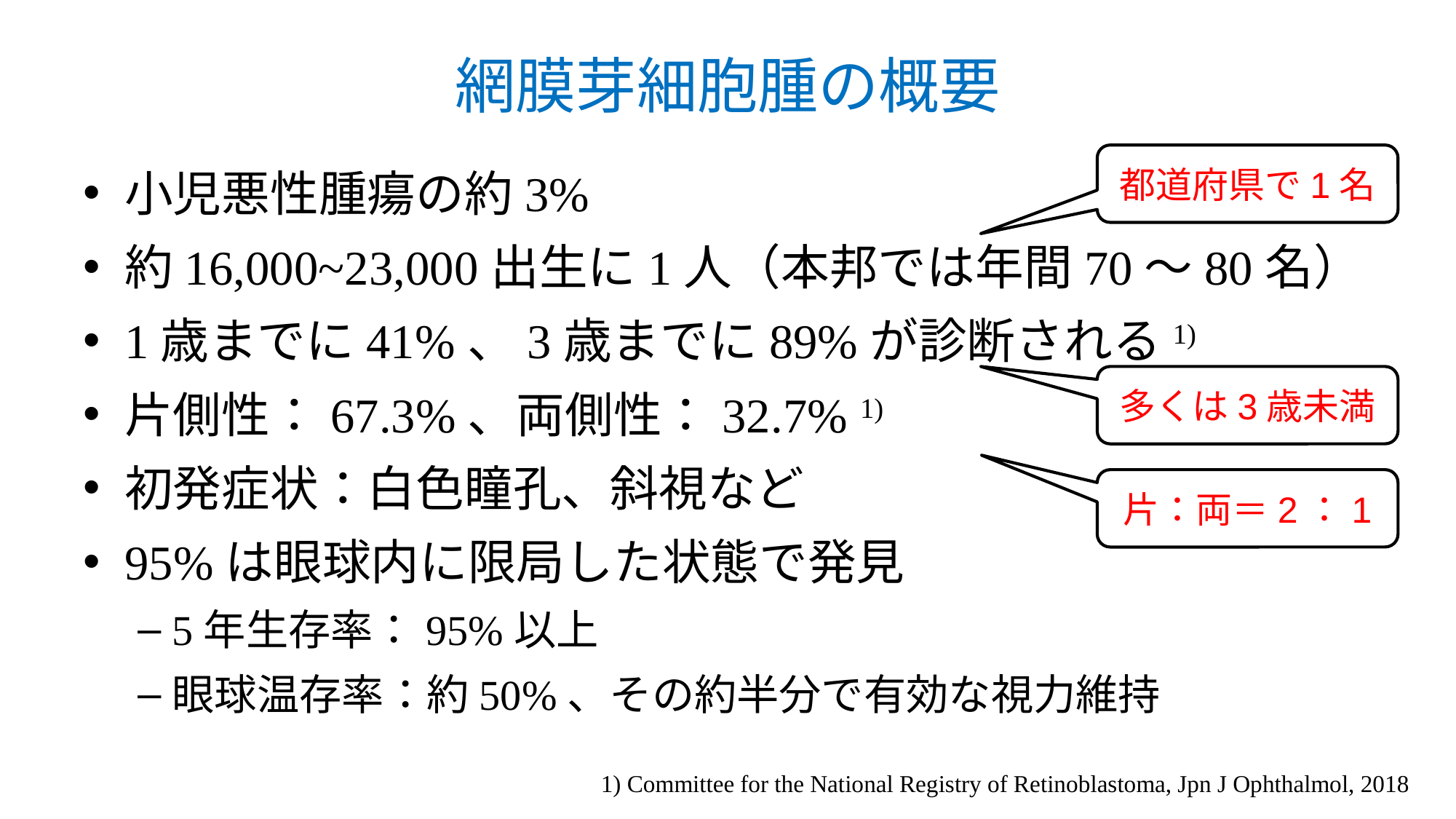

# 網膜芽細胞腫の概要
都道府県で1名
小児悪性腫瘍の約3%
約16,000~23,000出生に1人（本邦では年間70～80名）
1歳までに41%、3歳までに89%が診断される1)
片側性：67.3%、両側性：32.7% 1)
初発症状：白色瞳孔、斜視など
95%は眼球内に限局した状態で発見
5年生存率：95%以上
眼球温存率：約50%、その約半分で有効な視力維持
多くは3歳未満
片：両＝2：1
1) Committee for the National Registry of Retinoblastoma, Jpn J Ophthalmol, 2018